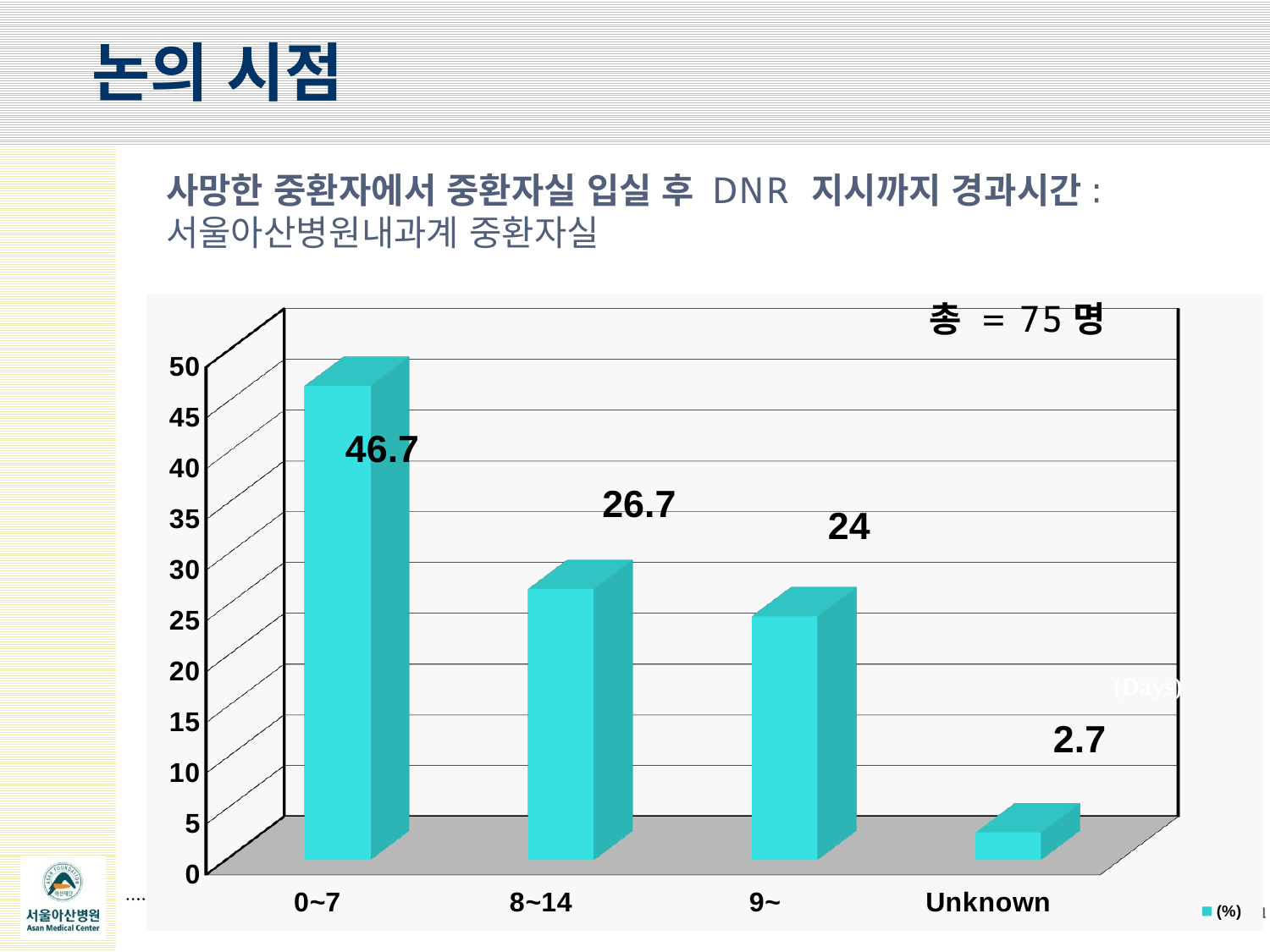

논의 시점
사망한 중환자에서 중환자실 입실 후 DNR 지시까지 경과시간:
서울아산병원내과계 중환자실
총 = 75명

[unsupported chart]

(Days)